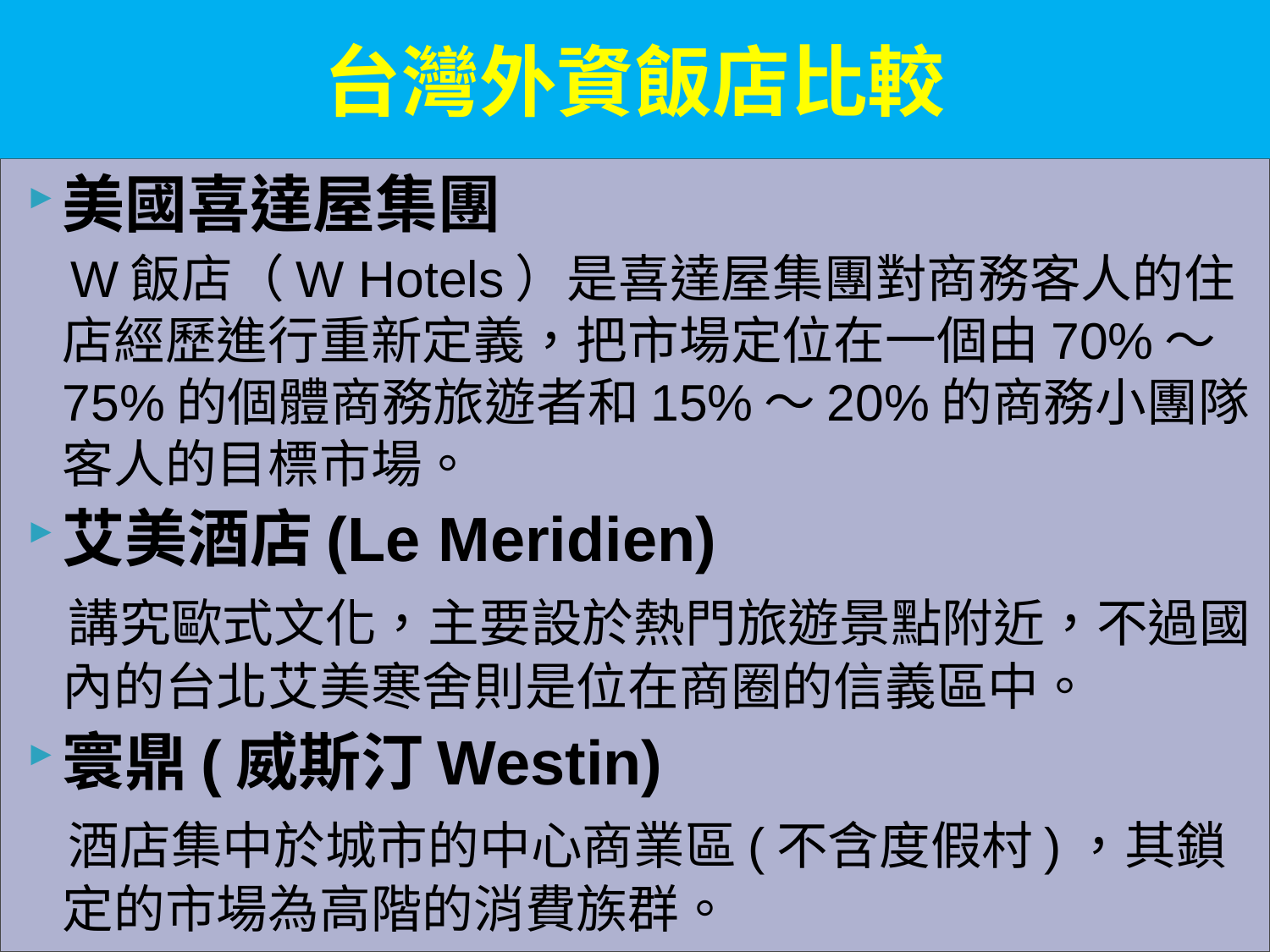

# 台灣外資飯店比較
美國喜達屋集團
   W飯店（W Hotels）是喜達屋集團對商務客人的住店經歷進行重新定義，把市場定位在一個由70%～75%的個體商務旅遊者和15%～20%的商務小團隊客人的目標市場。
艾美酒店(Le Meridien)
  講究歐式文化，主要設於熱門旅遊景點附近，不過國內的台北艾美寒舍則是位在商圈的信義區中。
寰鼎(威斯汀Westin)
  酒店集中於城市的中心商業區(不含度假村)，其鎖定的市場為高階的消費族群。